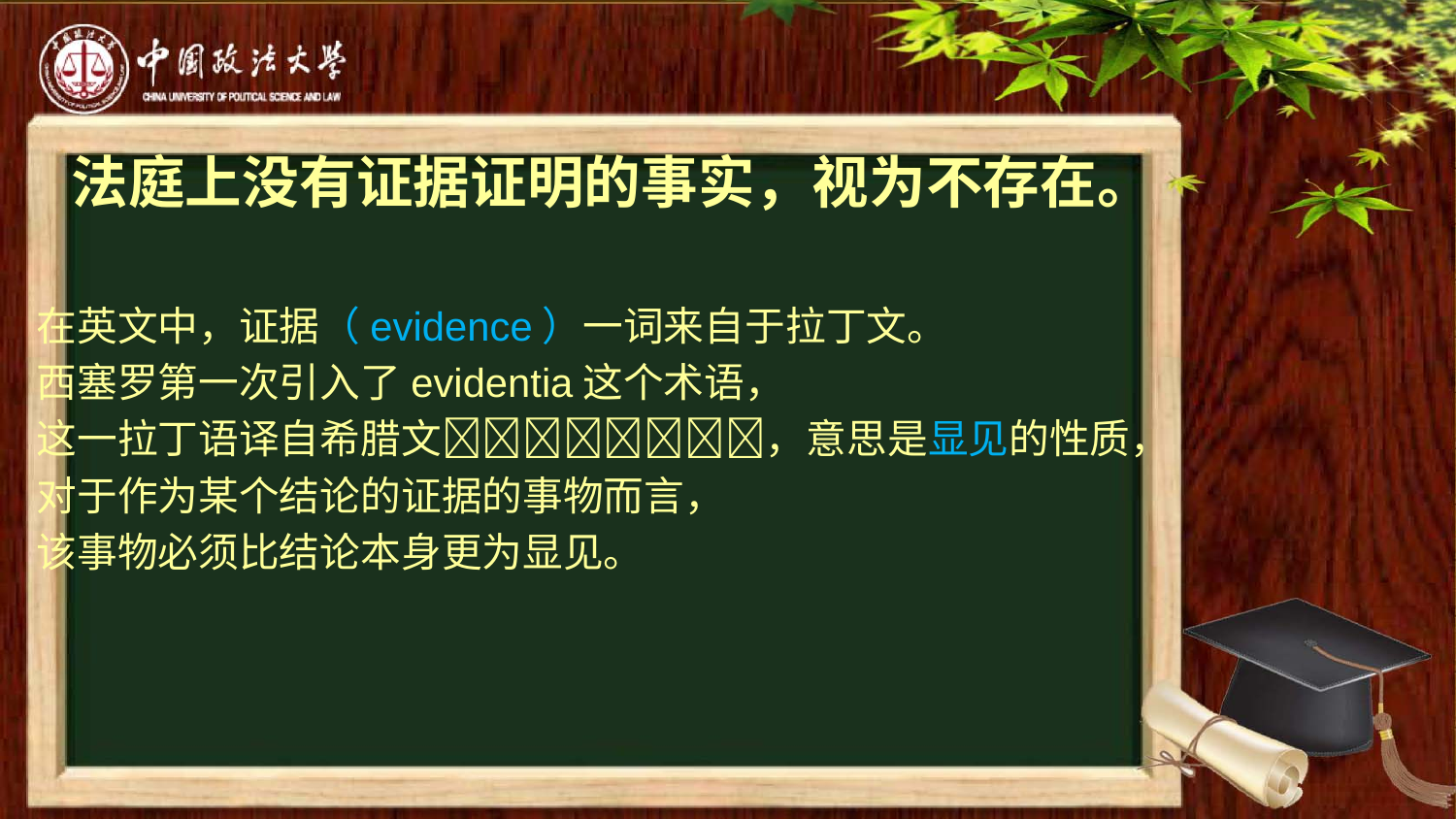

在英文中，证据（evidence）一词来自于拉丁文。
西塞罗第一次引入了evidentia这个术语，
这一拉丁语译自希腊文ευαργεια，意思是显见的性质，
对于作为某个结论的证据的事物而言，
该事物必须比结论本身更为显见。

# 法庭上没有证据证明的事实，视为不存在。